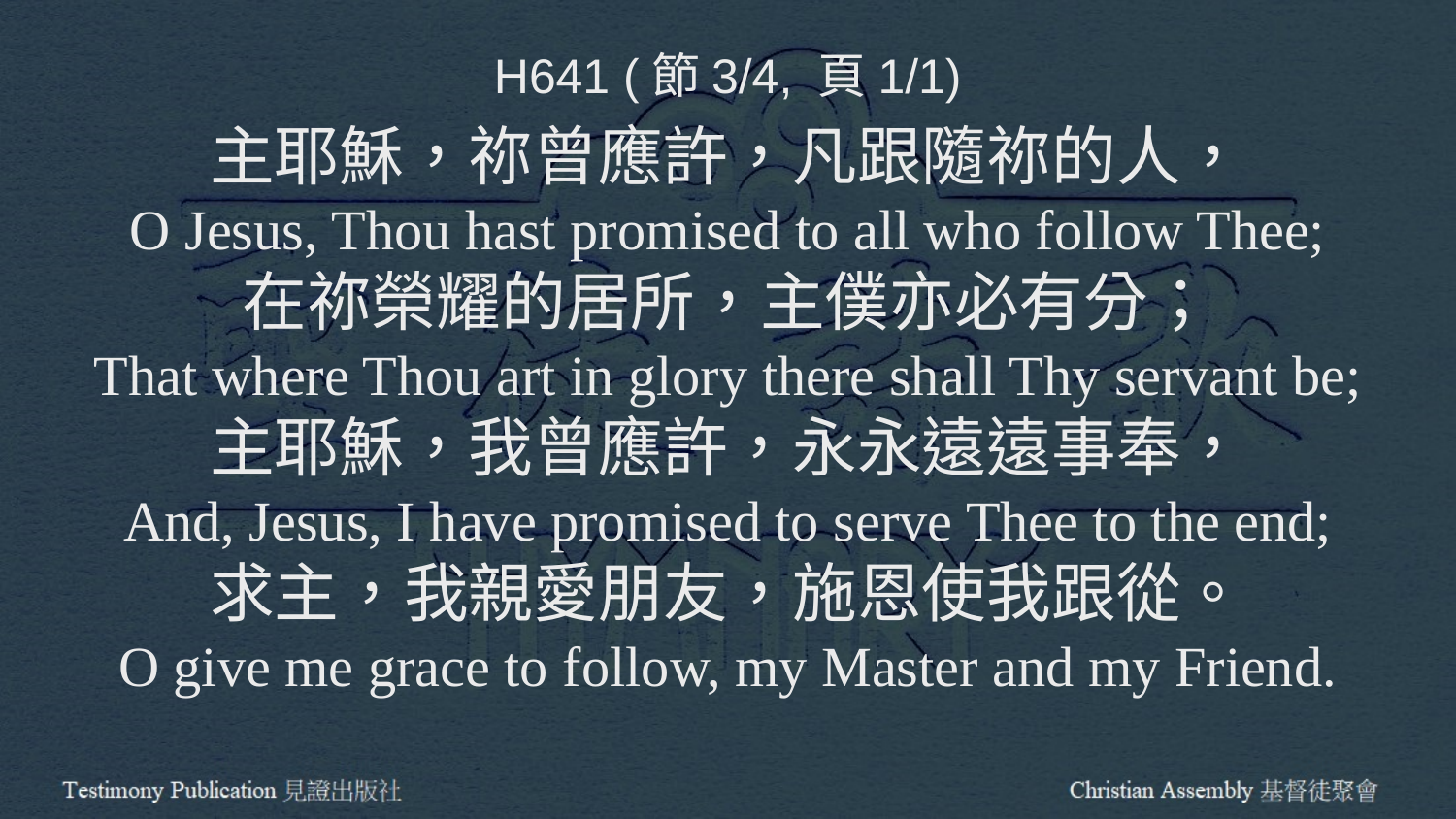

H641 (節3/4, 頁1/1)
主耶穌，祢曾應許，凡跟隨祢的人，
O Jesus, Thou hast promised to all who follow Thee;
在祢榮耀的居所，主僕亦必有分；
That where Thou art in glory there shall Thy servant be;
主耶穌，我曾應許，永永遠遠事奉，
And, Jesus, I have promised to serve Thee to the end;
求主，我親愛朋友，施恩使我跟從。
O give me grace to follow, my Master and my Friend.